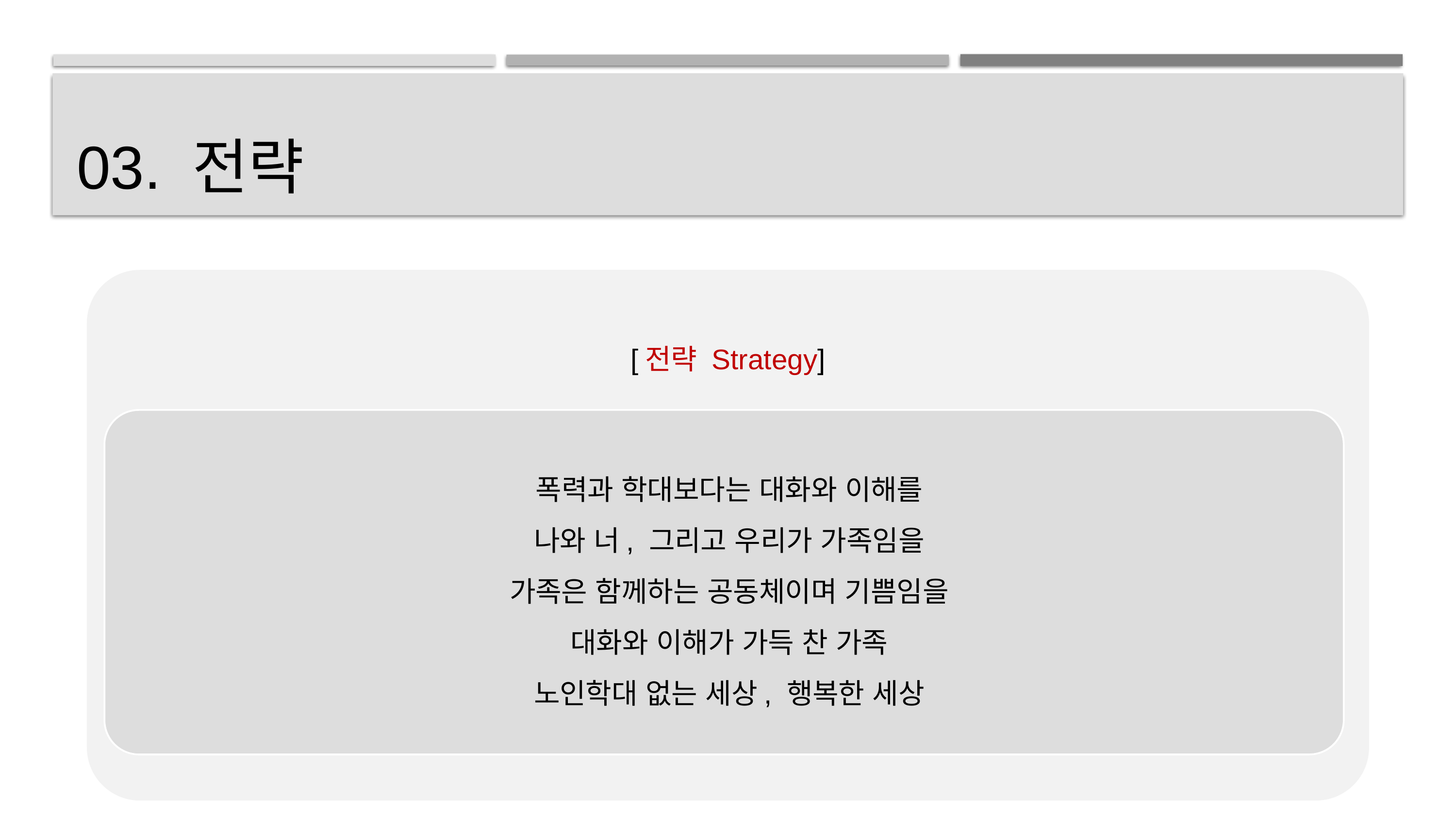

# 03. 전략
[전략 Strategy]
폭력과 학대보다는 대화와 이해를
나와 너, 그리고 우리가 가족임을
가족은 함께하는 공동체이며 기쁨임을
대화와 이해가 가득 찬 가족
노인학대 없는 세상, 행복한 세상